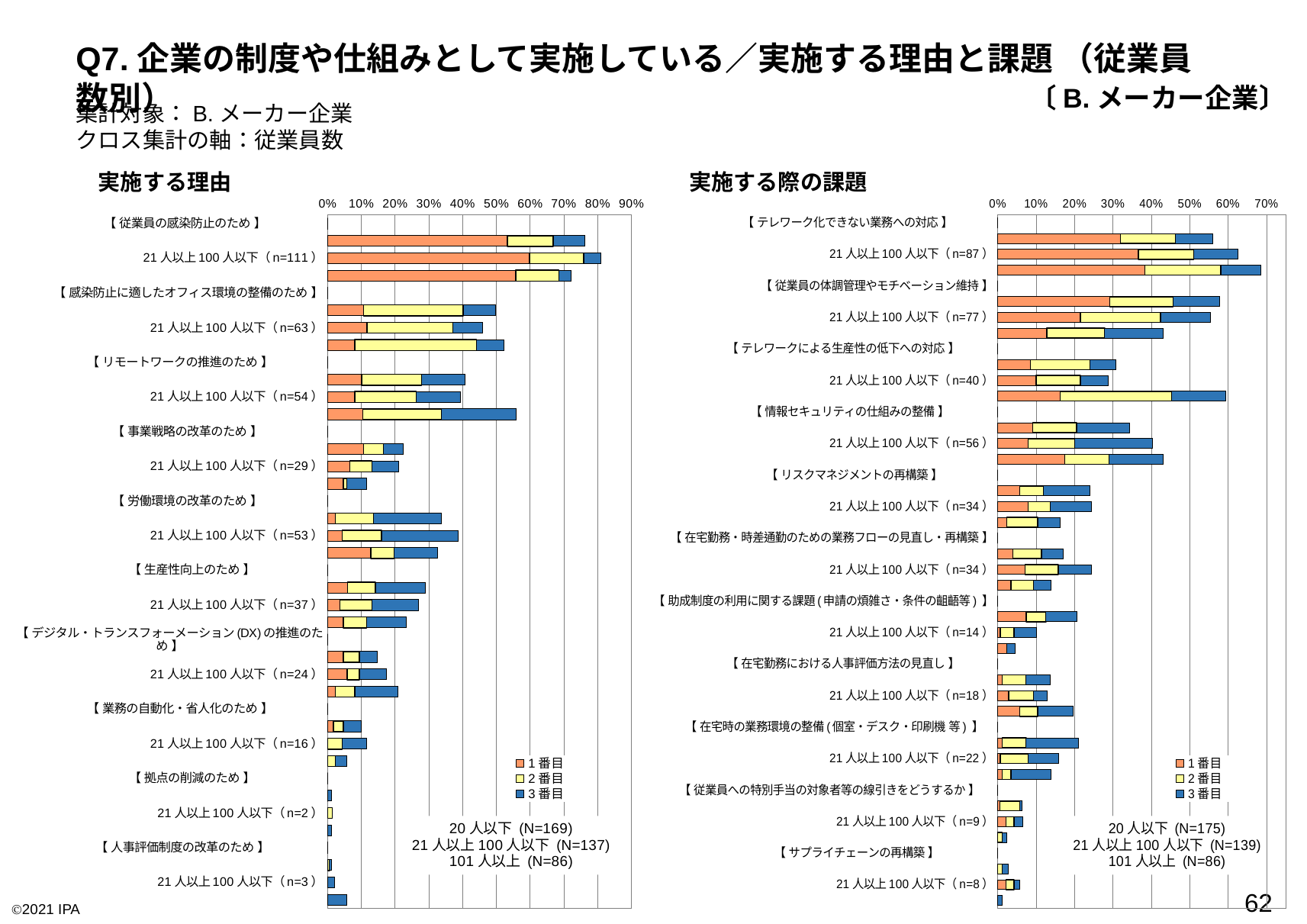

Q7.企業の制度や仕組みとして実施している／実施する理由と課題 （従業員数別）
〔B.メーカー企業〕
集計対象：B.メーカー企業
クロス集計の軸：従業員数
実施する理由
実施する際の課題

### Chart:

| Category | 1番目 | 2番目 | 3番目 |
|---|---|---|---|
| 【 従業員の感染防止のため 】                 | 0.0 | 0.0 | 0.0 |
| 20人以下（n=129） | 0.5325443786982249 | 0.13609467455621302 | 0.09467455621301775 |
| 21人以上100人以下（n=111） | 0.5985401459854015 | 0.16058394160583941 | 0.051094890510948905 |
| 101人以上（n=62） | 0.5581395348837209 | 0.12790697674418605 | 0.03488372093023256 |
| 【 感染防止に適したオフィス環境の整備のため 】 | 0.0 | 0.0 | 0.0 |
| 20人以下（n=84） | 0.10650887573964497 | 0.2958579881656805 | 0.09467455621301775 |
| 21人以上100人以下（n=63） | 0.11678832116788321 | 0.25547445255474455 | 0.08759124087591241 |
| 101人以上（n=45） | 0.08139534883720931 | 0.36046511627906974 | 0.08139534883720931 |
| 【 リモートワークの推進のため 】               | 0.0 | 0.0 | 0.0 |
| 20人以下（n=69） | 0.10059171597633136 | 0.17751479289940827 | 0.1301775147928994 |
| 21人以上100人以下（n=54） | 0.08029197080291971 | 0.18248175182481752 | 0.13138686131386862 |
| 101人以上（n=48） | 0.10465116279069768 | 0.23255813953488372 | 0.22093023255813954 |
| 【 事業戦略の改革のため 】                  | 0.0 | 0.0 | 0.0 |
| 20人以下（n=38） | 0.10650887573964497 | 0.05917159763313609 | 0.05917159763313609 |
| 21人以上100人以下（n=29） | 0.06569343065693431 | 0.06569343065693431 | 0.08029197080291971 |
| 101人以上（n=10） | 0.046511627906976744 | 0.011627906976744186 | 0.05813953488372093 |
| 【 労働環境の改革のため 】                  | 0.0 | 0.0 | 0.0 |
| 20人以下（n=57） | 0.023668639053254437 | 0.11242603550295859 | 0.20118343195266272 |
| 21人以上100人以下（n=53） | 0.043795620437956206 | 0.11678832116788321 | 0.22627737226277372 |
| 101人以上（n=28） | 0.12790697674418605 | 0.06976744186046512 | 0.12790697674418605 |
| 【 生産性向上のため 】                    | 0.0 | 0.0 | 0.0 |
| 20人以下（n=49） | 0.05917159763313609 | 0.08284023668639054 | 0.14792899408284024 |
| 21人以上100人以下（n=37） | 0.0364963503649635 | 0.0948905109489051 | 0.1386861313868613 |
| 101人以上（n=20） | 0.046511627906976744 | 0.06976744186046512 | 0.11627906976744186 |
| 【 デジタル・トランスフォーメーション(DX)の推進のため 】 | 0.0 | 0.0 | 0.0 |
| 20人以下（n=25） | 0.047337278106508875 | 0.047337278106508875 | 0.05325443786982249 |
| 21人以上100人以下（n=24） | 0.058394160583941604 | 0.0364963503649635 | 0.08029197080291971 |
| 101人以上（n=18） | 0.023255813953488372 | 0.05813953488372093 | 0.12790697674418605 |
| 【 業務の自動化・省人化のため 】               | 0.0 | 0.0 | 0.0 |
| 20人以下（n=17） | 0.01775147928994083 | 0.029585798816568046 | 0.05325443786982249 |
| 21人以上100人以下（n=16） | 0.0 | 0.043795620437956206 | 0.072992700729927 |
| 101人以上（n=5） | 0.0 | 0.023255813953488372 | 0.03488372093023256 |
| 【 拠点の削減のため 】                    | 0.0 | 0.0 | 0.0 |
| 20人以下（n=2） | 0.0 | 0.0 | 0.011834319526627219 |
| 21人以上100人以下（n=2） | 0.0 | 0.014598540145985401 | 0.0 |
| 101人以上（n=1） | 0.0 | 0.0 | 0.011627906976744186 |
| 【 人事評価制度の改革のため 】                | 0.0 | 0.0 | 0.0 |
| 20人以下（n=2） | 0.0 | 0.005917159763313609 | 0.005917159763313609 |
| 21人以上100人以下（n=3） | 0.0 | 0.0 | 0.021897810218978103 |
| 101人以上（n=5） | 0.0 | 0.0 | 0.05813953488372093 |

### Chart:

| Category | 1番目 | 2番目 | 3番目 |
|---|---|---|---|
| 【 テレワーク化できない業務への対応 】             | 0.0 | 0.0 | 0.0 |
| 20人以下（n=98） | 0.32 | 0.14285714285714285 | 0.09714285714285714 |
| 21人以上100人以下（n=87） | 0.3669064748201439 | 0.14388489208633093 | 0.11510791366906475 |
| 101人以上（n=59） | 0.38372093023255816 | 0.19767441860465115 | 0.10465116279069768 |
| 【 従業員の体調管理やモチベーション維持 】 | 0.0 | 0.0 | 0.0 |
| 20人以下（n=101） | 0.2914285714285714 | 0.1657142857142857 | 0.12 |
| 21人以上100人以下（n=77） | 0.2158273381294964 | 0.20863309352517986 | 0.12949640287769784 |
| 101人以上（n=37） | 0.12790697674418605 | 0.1511627906976744 | 0.1511627906976744 |
| 【 テレワークによる生産性の低下への対応 】           | 0.0 | 0.0 | 0.0 |
| 20人以下（n=54） | 0.08571428571428572 | 0.15428571428571428 | 0.06857142857142857 |
| 21人以上100人以下（n=40） | 0.10071942446043165 | 0.11510791366906475 | 0.07194244604316546 |
| 101人以上（n=51） | 0.16279069767441862 | 0.29069767441860467 | 0.13953488372093023 |
| 【 情報セキュリティの仕組みの整備 】              | 0.0 | 0.0 | 0.0 |
| 20人以下（n=60） | 0.09142857142857143 | 0.11428571428571428 | 0.13714285714285715 |
| 21人以上100人以下（n=56） | 0.07913669064748201 | 0.1223021582733813 | 0.2014388489208633 |
| 101人以上（n=37） | 0.1744186046511628 | 0.11627906976744186 | 0.13953488372093023 |
| 【 リスクマネジメントの再構築 】                | 0.0 | 0.0 | 0.0 |
| 20人以下（n=42） | 0.05714285714285714 | 0.06285714285714286 | 0.12 |
| 21人以上100人以下（n=34） | 0.07913669064748201 | 0.05755395683453238 | 0.1079136690647482 |
| 101人以上（n=14） | 0.023255813953488372 | 0.08139534883720931 | 0.05813953488372093 |
| 【 在宅勤務・時差通勤のための業務フローの見直し・再構築 】 | 0.0 | 0.0 | 0.0 |
| 20人以下（n=30） | 0.04 | 0.07428571428571429 | 0.05714285714285714 |
| 21人以上100人以下（n=34） | 0.07194244604316546 | 0.08633093525179857 | 0.08633093525179857 |
| 101人以上（n=12） | 0.03488372093023256 | 0.05813953488372093 | 0.046511627906976744 |
| 【 助成制度の利用に関する課題(申請の煩雑さ・条件の齟齬等) 】 | 0.0 | 0.0 | 0.0 |
| 20人以下（n=36） | 0.07428571428571429 | 0.05142857142857143 | 0.08 |
| 21人以上100人以下（n=14） | 0.007194244604316547 | 0.03597122302158273 | 0.05755395683453238 |
| 101人以上（n=4） | 0.023255813953488372 | 0.0 | 0.023255813953488372 |
| 【 在宅勤務における人事評価方法の見直し 】           | 0.0 | 0.0 | 0.0 |
| 20人以下（n=24） | 0.011428571428571429 | 0.06285714285714286 | 0.06285714285714286 |
| 21人以上100人以下（n=18） | 0.02877697841726619 | 0.06474820143884892 | 0.03597122302158273 |
| 101人以上（n=17） | 0.05813953488372093 | 0.046511627906976744 | 0.09302325581395349 |
| 【 在宅時の業務環境の整備(個室・デスク・印刷機 等) 】    | 0.0 | 0.0 | 0.0 |
| 20人以下（n=37） | 0.011428571428571429 | 0.06285714285714286 | 0.13714285714285715 |
| 21人以上100人以下（n=22） | 0.007194244604316547 | 0.07194244604316546 | 0.07913669064748201 |
| 101人以上（n=12） | 0.011627906976744186 | 0.023255813953488372 | 0.10465116279069768 |
| 【 従業員への特別手当の対象者等の線引きをどうするか 】     | 0.0 | 0.0 | 0.0 |
| 20人以下（n=11） | 0.005714285714285714 | 0.05142857142857143 | 0.005714285714285714 |
| 21人以上100人以下（n=9） | 0.02158273381294964 | 0.02158273381294964 | 0.02158273381294964 |
| 101人以上（n=2） | 0.0 | 0.011627906976744186 | 0.011627906976744186 |
| 【 サプライチェーンの再構築 】                 | 0.0 | 0.0 | 0.0 |
| 20人以下（n=5） | 0.0 | 0.011428571428571429 | 0.017142857142857144 |
| 21人以上100人以下（n=8） | 0.02158273381294964 | 0.02158273381294964 | 0.014388489208633094 |
| 101人以上（n=1） | 0.0 | 0.0 | 0.011627906976744186 |